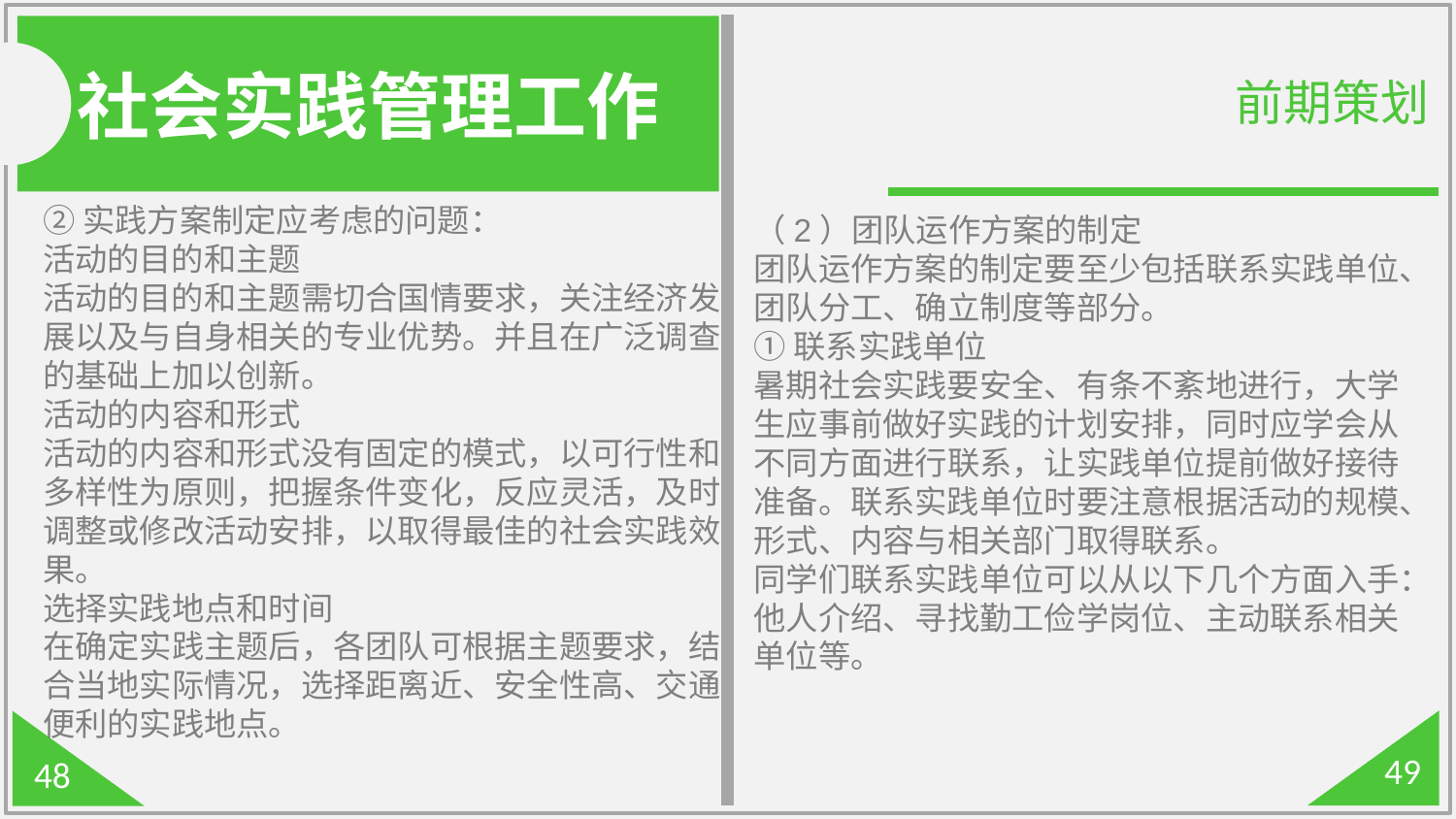

社会实践管理工作

前期策划

②实践方案制定应考虑的问题：
活动的目的和主题
活动的目的和主题需切合国情要求，关注经济发展以及与自身相关的专业优势。并且在广泛调查的基础上加以创新。
活动的内容和形式
活动的内容和形式没有固定的模式，以可行性和多样性为原则，把握条件变化，反应灵活，及时调整或修改活动安排，以取得最佳的社会实践效果。
选择实践地点和时间
在确定实践主题后，各团队可根据主题要求，结合当地实际情况，选择距离近、安全性高、交通便利的实践地点。

（2）团队运作方案的制定
团队运作方案的制定要至少包括联系实践单位、团队分工、确立制度等部分。
①联系实践单位
暑期社会实践要安全、有条不紊地进行，大学生应事前做好实践的计划安排，同时应学会从不同方面进行联系，让实践单位提前做好接待准备。联系实践单位时要注意根据活动的规模、形式、内容与相关部门取得联系。
同学们联系实践单位可以从以下几个方面入手：
他人介绍、寻找勤工俭学岗位、主动联系相关单位等。

49
48